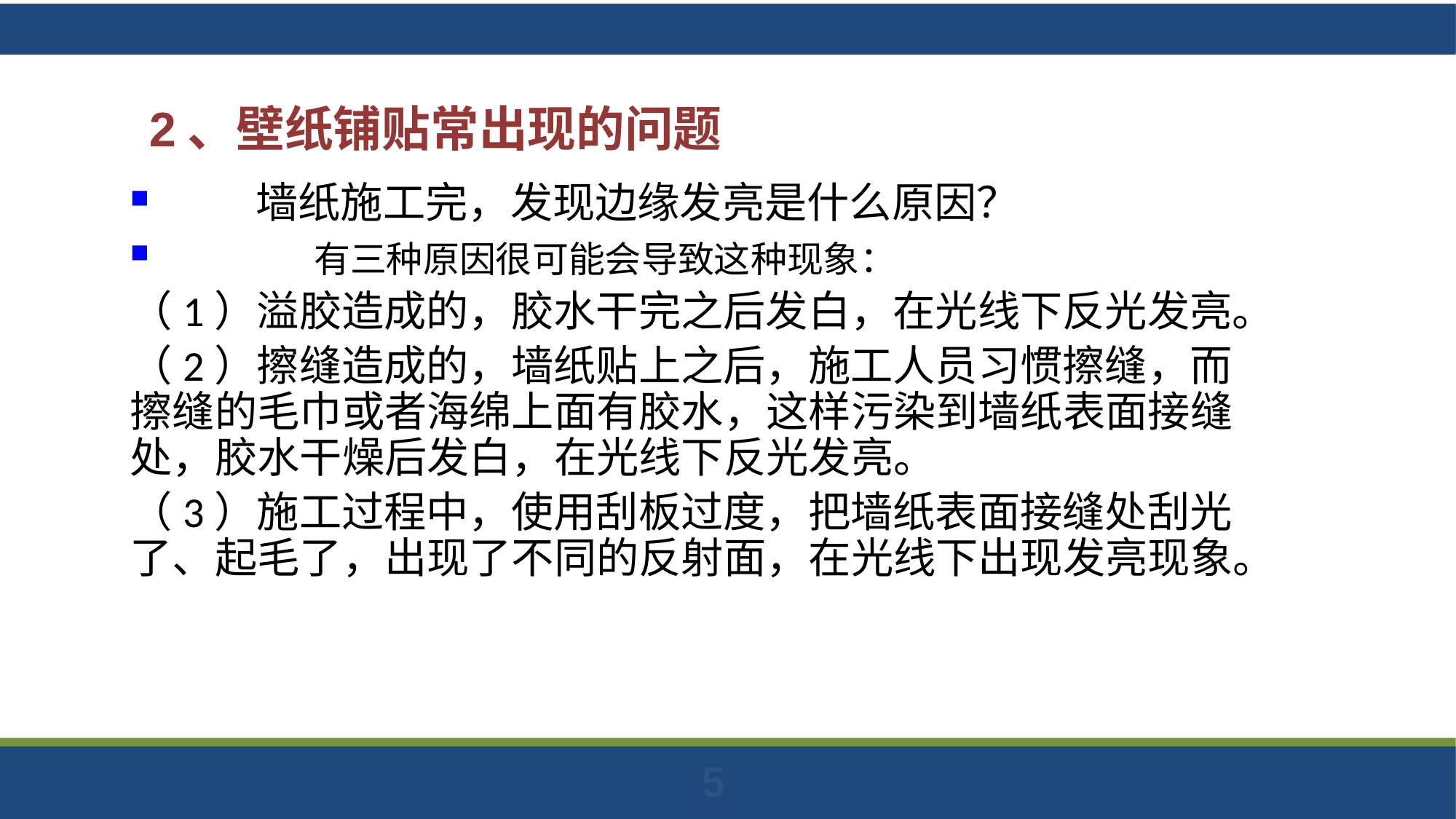

2、壁纸铺贴常出现的问题
　　墙纸施工完，发现边缘发亮是什么原因？
              有三种原因很可能会导致这种现象：
（1）溢胶造成的，胶水干完之后发白，在光线下反光发亮。
（2）擦缝造成的，墙纸贴上之后，施工人员习惯擦缝，而擦缝的毛巾或者海绵上面有胶水，这样污染到墙纸表面接缝处，胶水干燥后发白，在光线下反光发亮。
（3）施工过程中，使用刮板过度，把墙纸表面接缝处刮光了、起毛了，出现了不同的反射面，在光线下出现发亮现象。

5